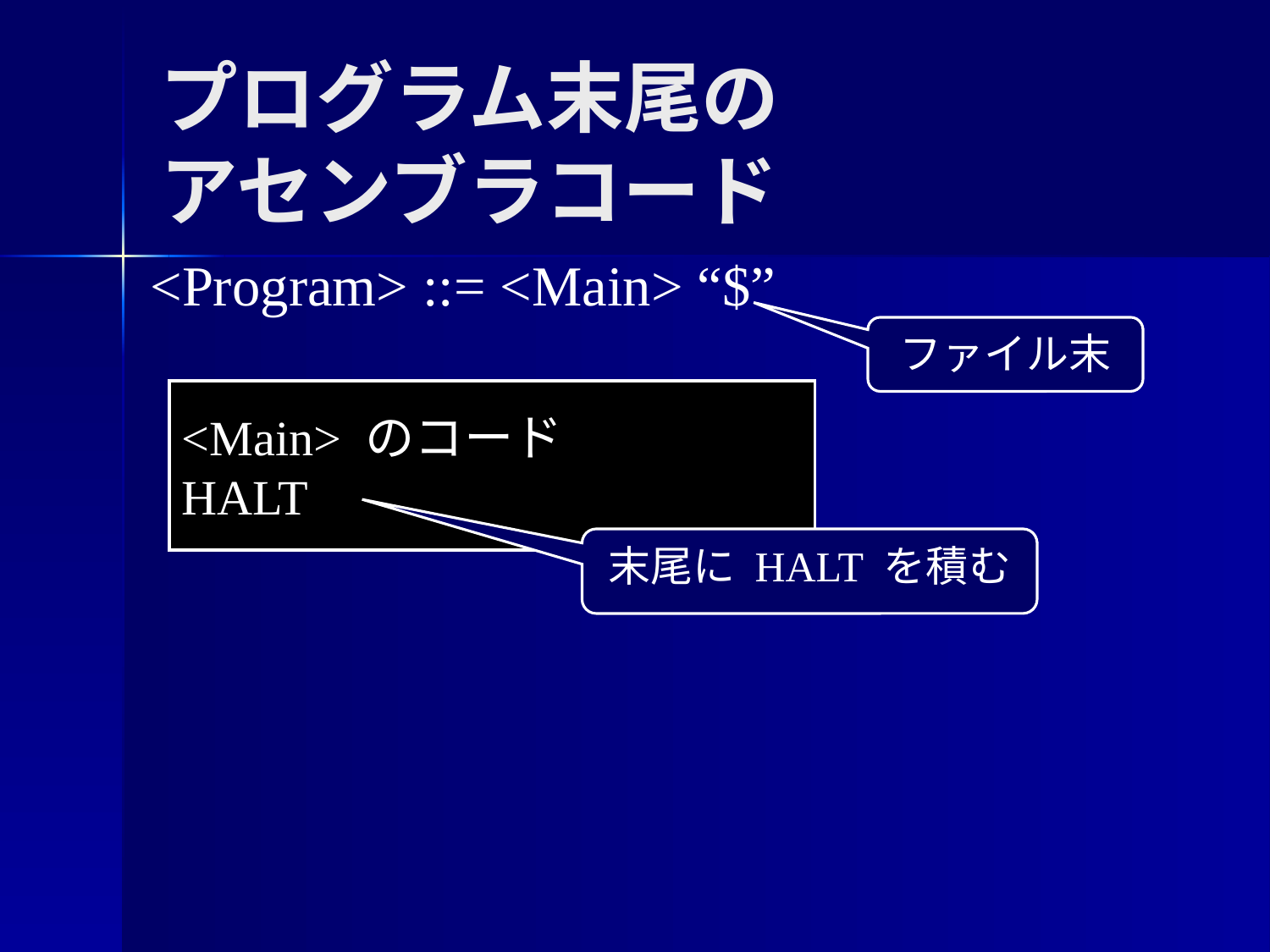

プログラム末尾の
アセンブラコード
<Program> ::= <Main> “$”
ファイル末
<Main> のコード
HALT
末尾に HALT を積む